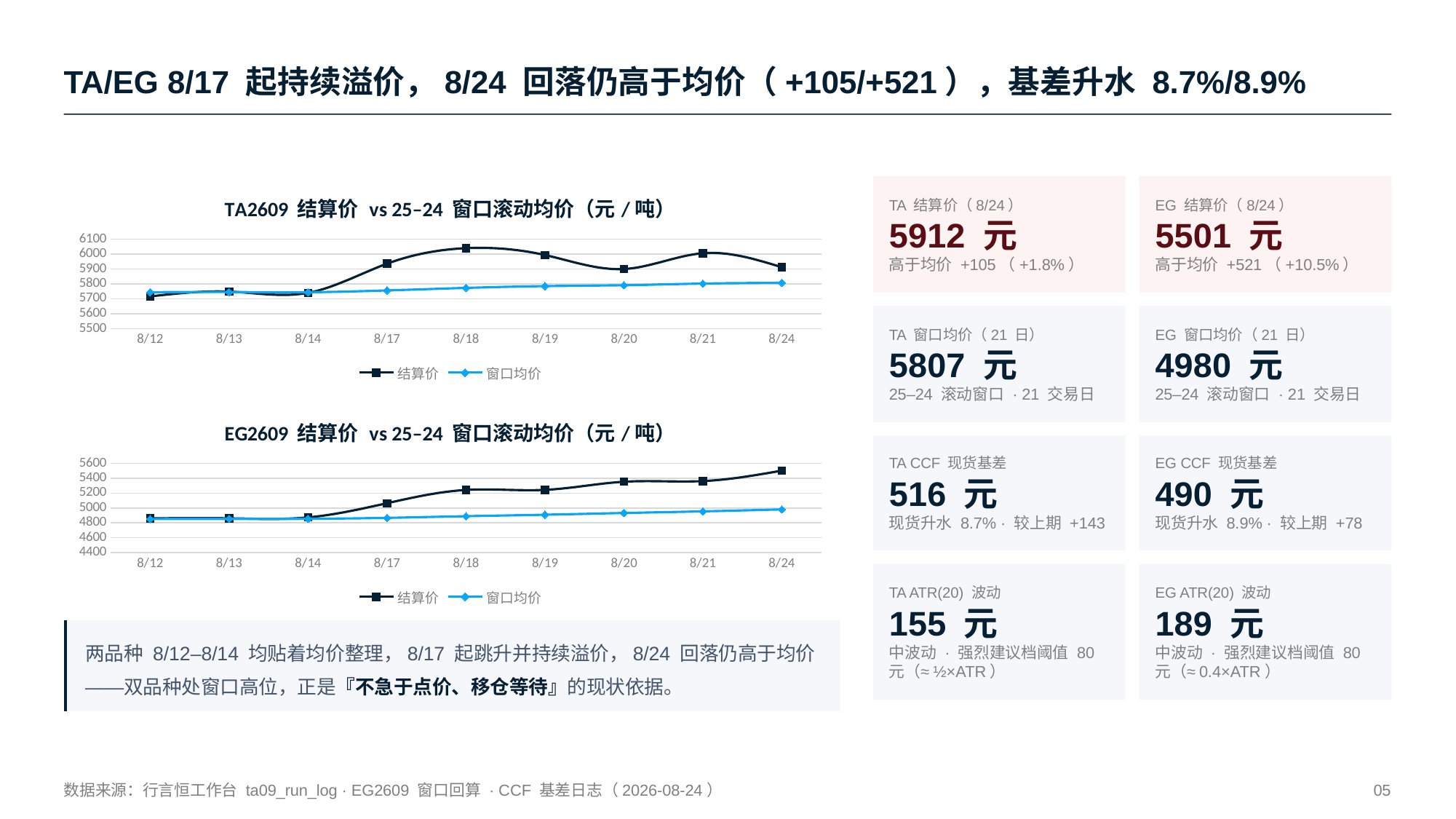

TA/EG 8/17 起持续溢价，8/24 回落仍高于均价（+105/+521），基差升水 8.7%/8.9%

### Chart: TA2609 结算价 vs 25–24 窗口滚动均价（元/吨）

| Category | 结算价 | 窗口均价 |
|---|---|---|
| 8/12 | 5716.0 | 5744.0 |
| 8/13 | 5748.0 | 5745.0 |
| 8/14 | 5740.0 | 5744.0 |
| 8/17 | 5936.0 | 5756.0 |
| 8/18 | 6040.0 | 5773.0 |
| 8/19 | 5994.0 | 5785.0 |
| 8/20 | 5900.0 | 5791.0 |
| 8/21 | 6006.0 | 5802.0 |
| 8/24 | 5912.0 | 5807.0 |

TA 结算价（8/24）
EG 结算价（8/24）
5912 元
5501 元
高于均价 +105（+1.8%）
高于均价 +521（+10.5%）

TA 窗口均价（21 日）
EG 窗口均价（21 日）
5807 元
4980 元
25–24 滚动窗口 · 21 交易日
25–24 滚动窗口 · 21 交易日

### Chart: EG2609 结算价 vs 25–24 窗口滚动均价（元/吨）

| Category | 结算价 | 窗口均价 |
|---|---|---|
| 8/12 | 4860.0 | 4852.0 |
| 8/13 | 4861.0 | 4853.0 |
| 8/14 | 4873.0 | 4854.0 |
| 8/17 | 5064.0 | 4867.0 |
| 8/18 | 5242.0 | 4889.0 |
| 8/19 | 5243.0 | 4909.0 |
| 8/20 | 5352.0 | 4932.0 |
| 8/21 | 5361.0 | 4954.0 |
| 8/24 | 5501.0 | 4980.0 |

TA CCF 现货基差
EG CCF 现货基差
516 元
490 元
现货升水 8.7% · 较上期 +143
现货升水 8.9% · 较上期 +78

TA ATR(20) 波动
EG ATR(20) 波动
155 元
189 元

两品种 8/12–8/14 均贴着均价整理，8/17 起跳升并持续溢价，8/24 回落仍高于均价——双品种处窗口高位，正是『不急于点价、移仓等待』的现状依据。
中波动 · 强烈建议档阈值 80 元（≈½×ATR）
中波动 · 强烈建议档阈值 80 元（≈0.4×ATR）
数据来源：行言恒工作台 ta09_run_log · EG2609 窗口回算 · CCF 基差日志（2026-08-24）
05